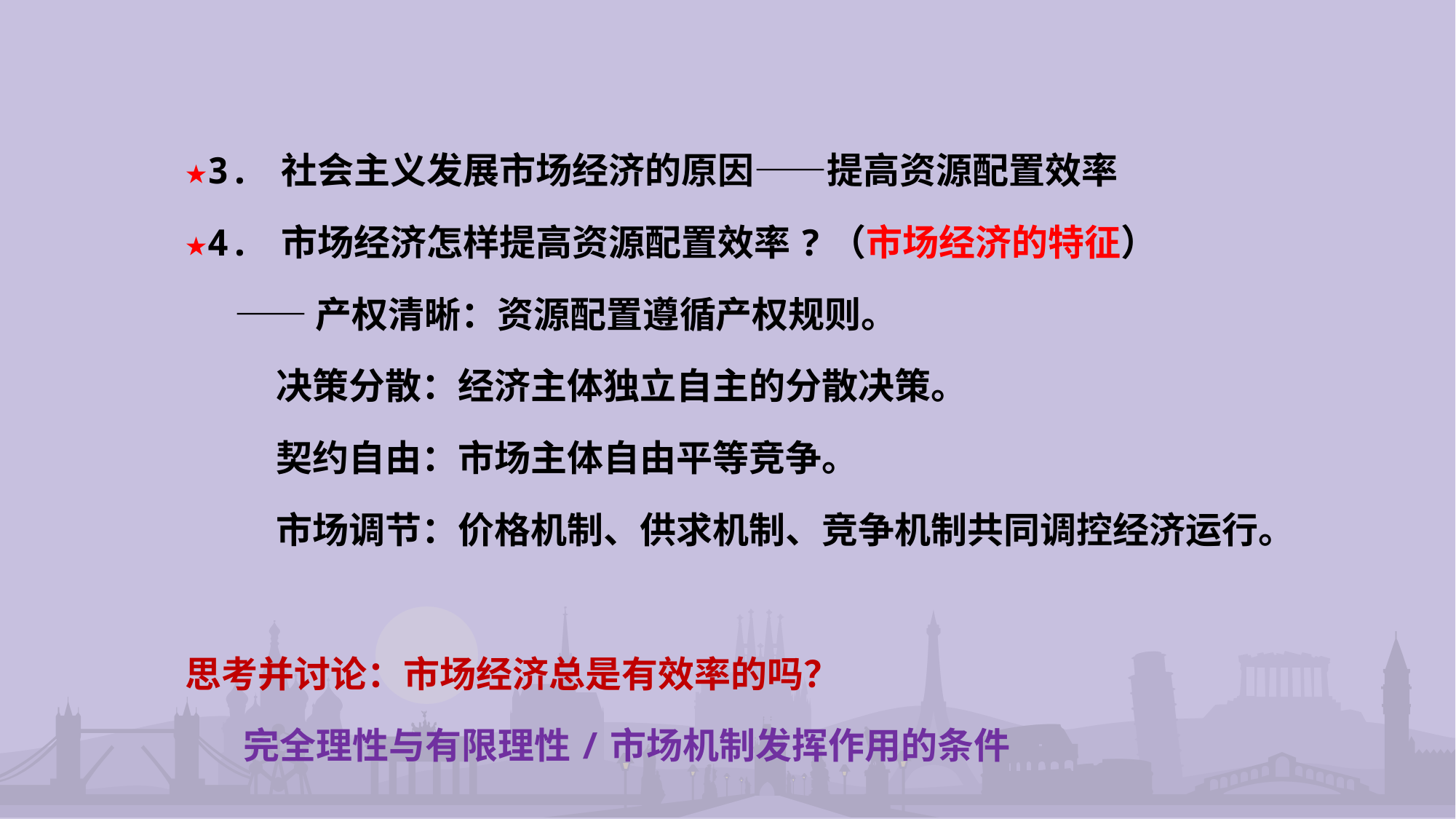

★3. 社会主义发展市场经济的原因——提高资源配置效率
★4. 市场经济怎样提高资源配置效率?（市场经济的特征）
      ——产权清晰：资源配置遵循产权规则。
          决策分散：经济主体独立自主的分散决策。
          契约自由：市场主体自由平等竞争。
          市场调节：价格机制、供求机制、竞争机制共同调控经济运行。

思考并讨论：市场经济总是有效率的吗？
      完全理性与有限理性/市场机制发挥作用的条件